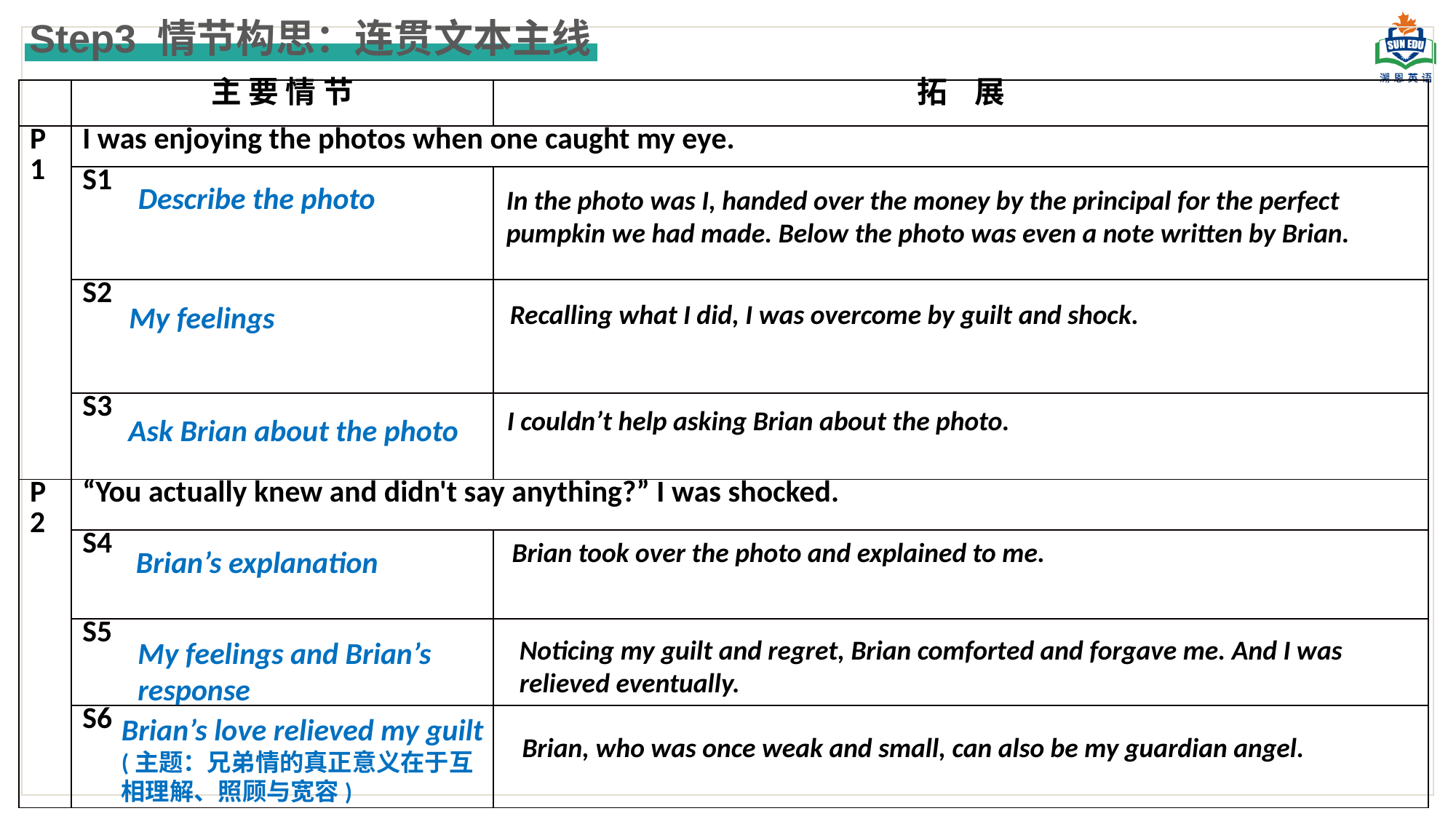

Step3 情节构思：连贯文本主线

|  | 主 要 情 节 | 拓 展 |
| --- | --- | --- |
| P1 | I was enjoying the photos when one caught my eye. |  |
|  | S1 |  |
|  | S2 |  |
|  | S3 |  |
| P2 | “You actually knew and didn't say anything?” I was shocked. |  |
|  | S4 |  |
|  | S5 |  |
|  | S6 |  |
Describe the photo
In the photo was I, handed over the money by the principal for the perfect pumpkin we had made. Below the photo was even a note written by Brian.
Recalling what I did, I was overcome by guilt and shock.
My feelings
I couldn’t help asking Brian about the photo.
Ask Brian about the photo
Brian took over the photo and explained to me.
Brian’s explanation
Noticing my guilt and regret, Brian comforted and forgave me. And I was relieved eventually.
My feelings and Brian’s response
Brian’s love relieved my guilt
(主题：兄弟情的真正意义在于互相理解、照顾与宽容)
Brian, who was once weak and small, can also be my guardian angel.